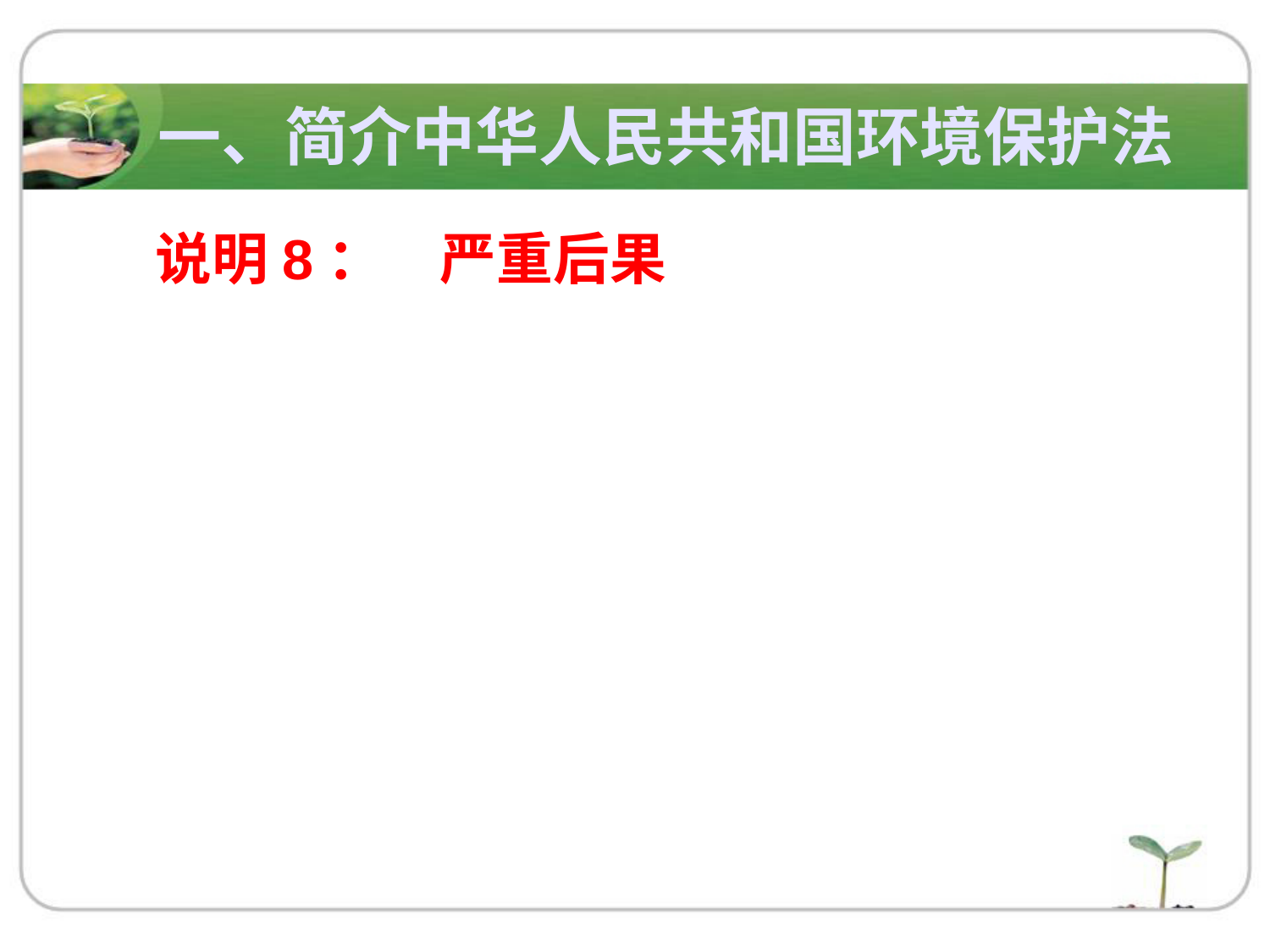

一、简介中华人民共和国环境保护法
说明8：“严重后果”之引咎辞职

     第68条：行政人员有失职渎职，造成严重后果的，
主要负责人应当引咎辞职。如何界定“严重后果”?
      根据违法行为的性质、造成的危害程度、社会影响、行为人的过错等因素进行综合判断。
      比如是否造成重大环境污染事故，是否引发重大群体性事件，等等。